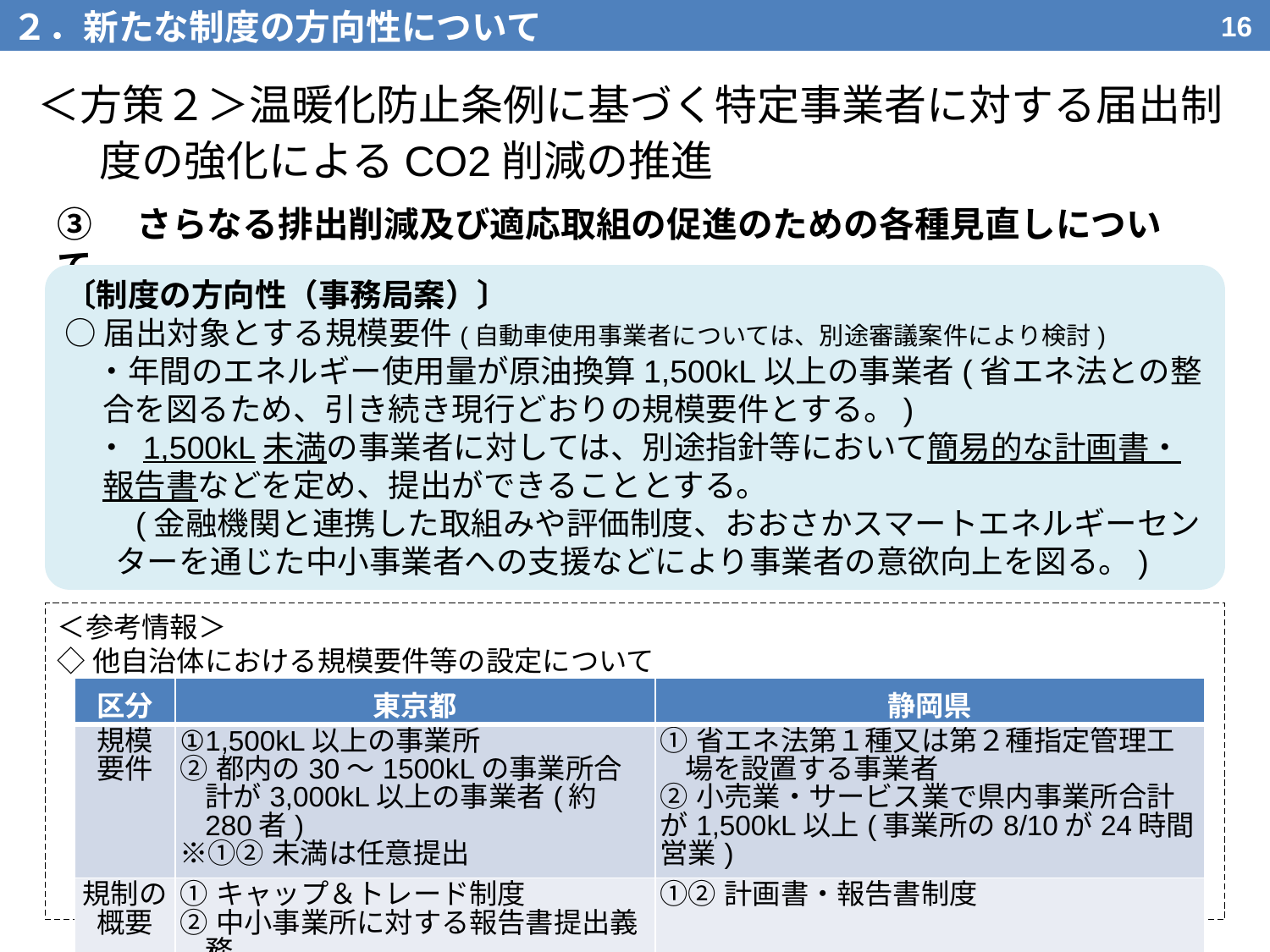

２．新たな制度の方向性について
16
＜方策２＞温暖化防止条例に基づく特定事業者に対する届出制度の強化によるCO2削減の推進
③　さらなる排出削減及び適応取組の促進のための各種見直しについて
〔制度の方向性（事務局案）〕
○届出対象とする規模要件(自動車使用事業者については、別途審議案件により検討)
　・年間のエネルギー使用量が原油換算1,500kL以上の事業者(省エネ法との整合を図るため、引き続き現行どおりの規模要件とする。)
　・ 1,500kL未満の事業者に対しては、別途指針等において簡易的な計画書・報告書などを定め、提出ができることとする。
　　(金融機関と連携した取組みや評価制度、おおさかスマートエネルギーセンターを通じた中小事業者への支援などにより事業者の意欲向上を図る。)
＜参考情報＞
◇他自治体における規模要件等の設定について

| 区分 | 東京都 | 静岡県 |
| --- | --- | --- |
| 規模 要件 | ①1,500kL以上の事業所 ②都内の30～1500kLの事業所合計が3,000kL以上の事業者(約280者) ※①②未満は任意提出 | ①省エネ法第１種又は第２種指定管理工場を設置する事業者 ②小売業・サービス業で県内事業所合計が1,500kL以上(事業所の8/10が24時間営業) |
| 規制の 概要 | ①キャップ＆トレード制度 ②中小事業所に対する報告書提出義務 | ①②計画書・報告書制度 |